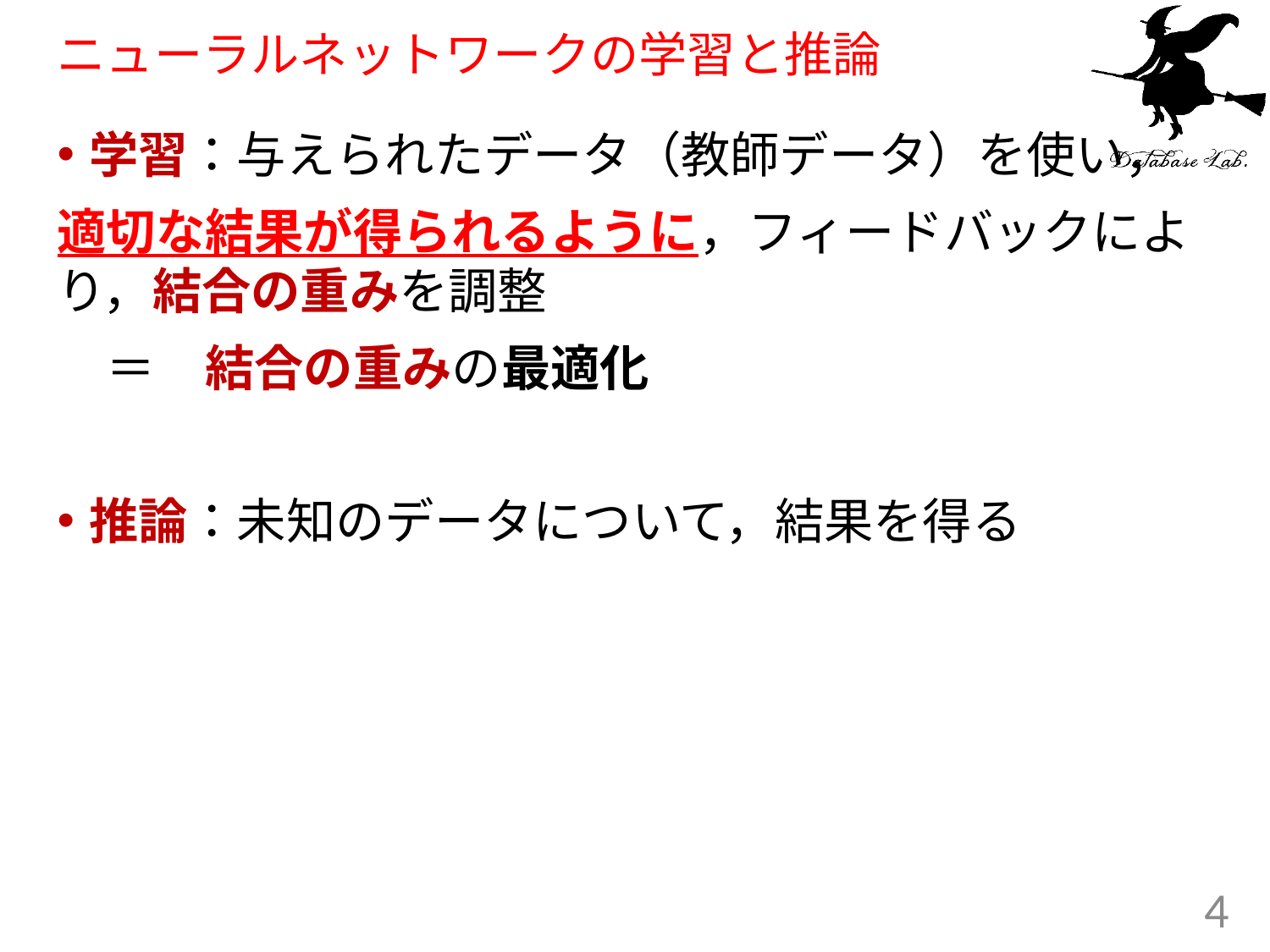

# ニューラルネットワークの学習と推論
学習：与えられたデータ（教師データ）を使い，
適切な結果が得られるように，フィードバックにより，結合の重みを調整
　＝　結合の重みの最適化

推論：未知のデータについて，結果を得る

4